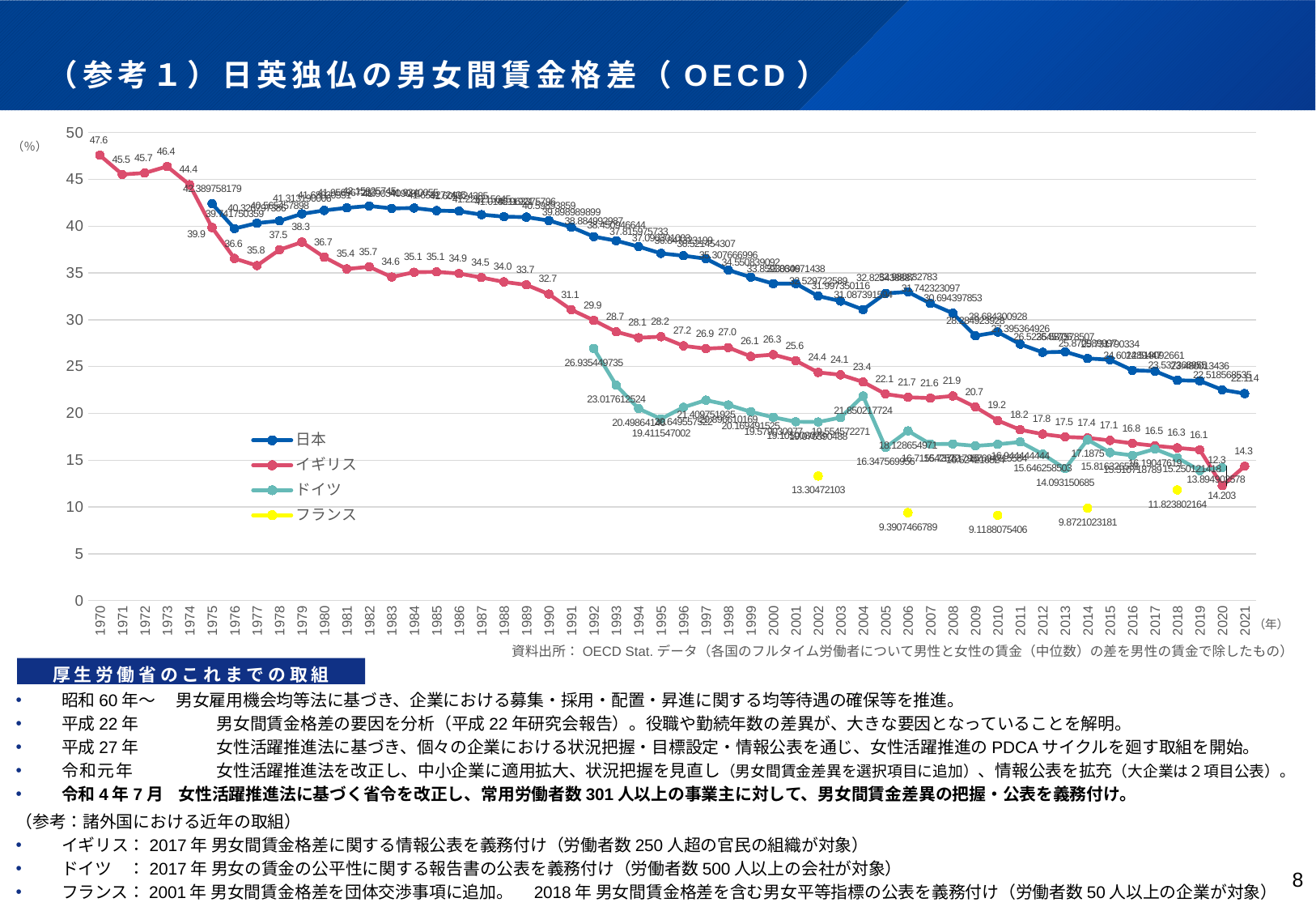

# （参考１）日英独仏の男女間賃金格差（OECD）

### Chart

| Category | 日本 | イギリス | ドイツ | フランス |
|---|---|---|---|---|
| 1970 | None | 47.578039176 | None | None |
| 1971 | None | 45.527421847 | None | None |
| 1972 | None | 45.677794733 | None | None |
| 1973 | None | 46.378726414 | None | None |
| 1974 | None | 44.422234328 | None | None |
| 1975 | 42.389758179 | 39.855414721 | None | None |
| 1976 | 39.741750359 | 36.550301936 | None | None |
| 1977 | 40.326797386 | 35.78836762 | None | None |
| 1978 | 40.565457898 | 37.474868762 | None | None |
| 1979 | 41.313190006 | 38.295239524 | None | None |
| 1980 | 41.68030551 | 36.688585971 | None | None |
| 1981 | 41.956967213 | 35.426812299 | None | None |
| 1982 | 42.15925745 | 35.659619489 | None | None |
| 1983 | 41.903409091 | 34.567281919 | None | None |
| 1984 | 41.9340055 | 35.081526592 | None | None |
| 1985 | 41.659272405 | 35.120114368 | None | None |
| 1986 | 41.605524385 | 34.938506319 | None | None |
| 1987 | 41.226215645 | 34.512954388 | None | None |
| 1988 | 41.018211921 | 34.045729488 | None | None |
| 1989 | 40.963375796 | 33.730659166 | None | None |
| 1990 | 40.59893859 | 32.744955954 | None | None |
| 1991 | 39.898989899 | 31.075478051 | None | None |
| 1992 | 38.884992987 | 29.9466794 | 26.935449735 | None |
| 1993 | 38.450946644 | 28.719019259 | 23.017612524 | None |
| 1994 | 37.815975733 | 28.079718536 | 20.49864146 | None |
| 1995 | 37.090301003 | 28.192834913 | 19.411547002 | None |
| 1996 | 36.847323199 | 27.218410885 | 20.649557522 | None |
| 1997 | 36.521454307 | 26.919070154 | 21.409751925 | None |
| 1998 | 35.307666996 | 27.035294221 | 20.896610169 | None |
| 1999 | 34.550839092 | 26.089728423 | 20.169491525 | None |
| 2000 | 33.85930309 | 26.280313829 | 19.579030977 | None |
| 2001 | 33.864671438 | 25.639645899 | 19.105008078 | None |
| 2002 | 32.529722589 | 24.379099435 | 19.076590488 | 13.30472103 |
| 2003 | 31.997350116 | 24.124467087 | 19.554572271 | None |
| 2004 | 31.087391594 | 23.358740969 | 21.850217724 | None |
| 2005 | 32.825438887 | 22.0639582 | 16.347569956 | None |
| 2006 | 32.980832783 | 21.718084024 | 18.128654971 | 9.3907466789 |
| 2007 | 31.742323097 | 21.634780707 | 16.715542522 | None |
| 2008 | 30.694397853 | 21.857869108 | 16.737517957 | None |
| 2009 | 28.284923928 | 20.686295954 | 16.524216524 | None |
| 2010 | 28.684300928 | 19.231436918 | 16.694715584 | 9.1188075406 |
| 2011 | 27.395364926 | 18.246005203 | 16.944444444 | None |
| 2012 | 26.523545706 | 17.783882784 | 15.646258503 | None |
| 2013 | 26.587578507 | 17.482014388 | 14.093150685 | None |
| 2014 | 25.870989997 | 17.382742571 | 17.1875 | 9.8721023181 |
| 2015 | 25.731790334 | 17.101551481 | 15.816326531 | None |
| 2016 | 24.601289447 | 16.796536797 | 15.510718789 | None |
| 2017 | 24.518092661 | 16.534100525 | 16.19047619 | None |
| 2018 | 23.537368955 | 16.310424203 | 15.250121418 | 11.823802164 |
| 2019 | 23.480013436 | 16.099809282 | 13.894902578 | None |
| 2020 | 22.518568535 | 12.277867528 | 14.203 | None |
| 2021 | 22.114 | 14.349 | None | None |
（％）
（年）
資料出所：OECD Stat.データ（各国のフルタイム労働者について男性と女性の賃金（中位数）の差を男性の賃金で除したもの）
厚生労働省のこれまでの取組
昭和60年～　 男女雇用機会均等法に基づき、企業における募集・採用・配置・昇進に関する均等待遇の確保等を推進。
平成22年	　　男女間賃金格差の要因を分析（平成22年研究会報告）。役職や勤続年数の差異が、大きな要因となっていることを解明。
平成27年	　　女性活躍推進法に基づき、個々の企業における状況把握・目標設定・情報公表を通じ、女性活躍推進のPDCAサイクルを廻す取組を開始。
令和元年	　　女性活躍推進法を改正し、中小企業に適用拡大、状況把握を見直し（男女間賃金差異を選択項目に追加）、情報公表を拡充（大企業は２項目公表）。
令和4年7月    女性活躍推進法に基づく省令を改正し、常用労働者数301人以上の事業主に対して、男女間賃金差異の把握・公表を義務付け。

（参考：諸外国における近年の取組）
イギリス：2017年 男女間賃金格差に関する情報公表を義務付け（労働者数250人超の官民の組織が対象）
ドイツ　：2017年 男女の賃金の公平性に関する報告書の公表を義務付け（労働者数500人以上の会社が対象）
フランス：2001年 男女間賃金格差を団体交渉事項に追加。　2018年 男女間賃金格差を含む男女平等指標の公表を義務付け（労働者数50人以上の企業が対象）

8